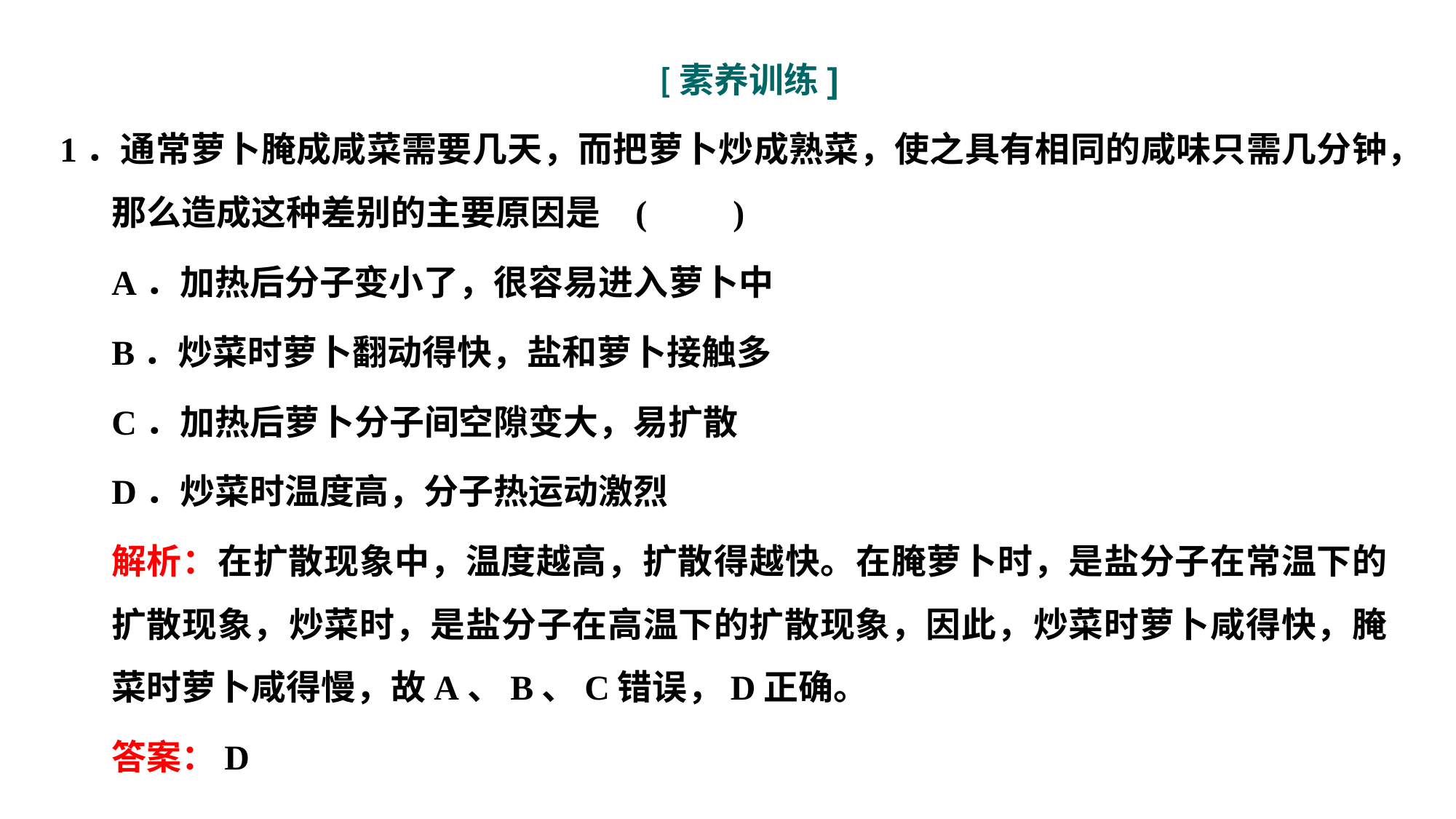

[素养训练]
1．通常萝卜腌成咸菜需要几天，而把萝卜炒成熟菜，使之具有相同的咸味只需几分钟，那么造成这种差别的主要原因是					(　　)
A．加热后分子变小了，很容易进入萝卜中
B．炒菜时萝卜翻动得快，盐和萝卜接触多
C．加热后萝卜分子间空隙变大，易扩散
D．炒菜时温度高，分子热运动激烈
解析：在扩散现象中，温度越高，扩散得越快。在腌萝卜时，是盐分子在常温下的扩散现象，炒菜时，是盐分子在高温下的扩散现象，因此，炒菜时萝卜咸得快，腌菜时萝卜咸得慢，故A、B、C错误，D正确。
答案：D